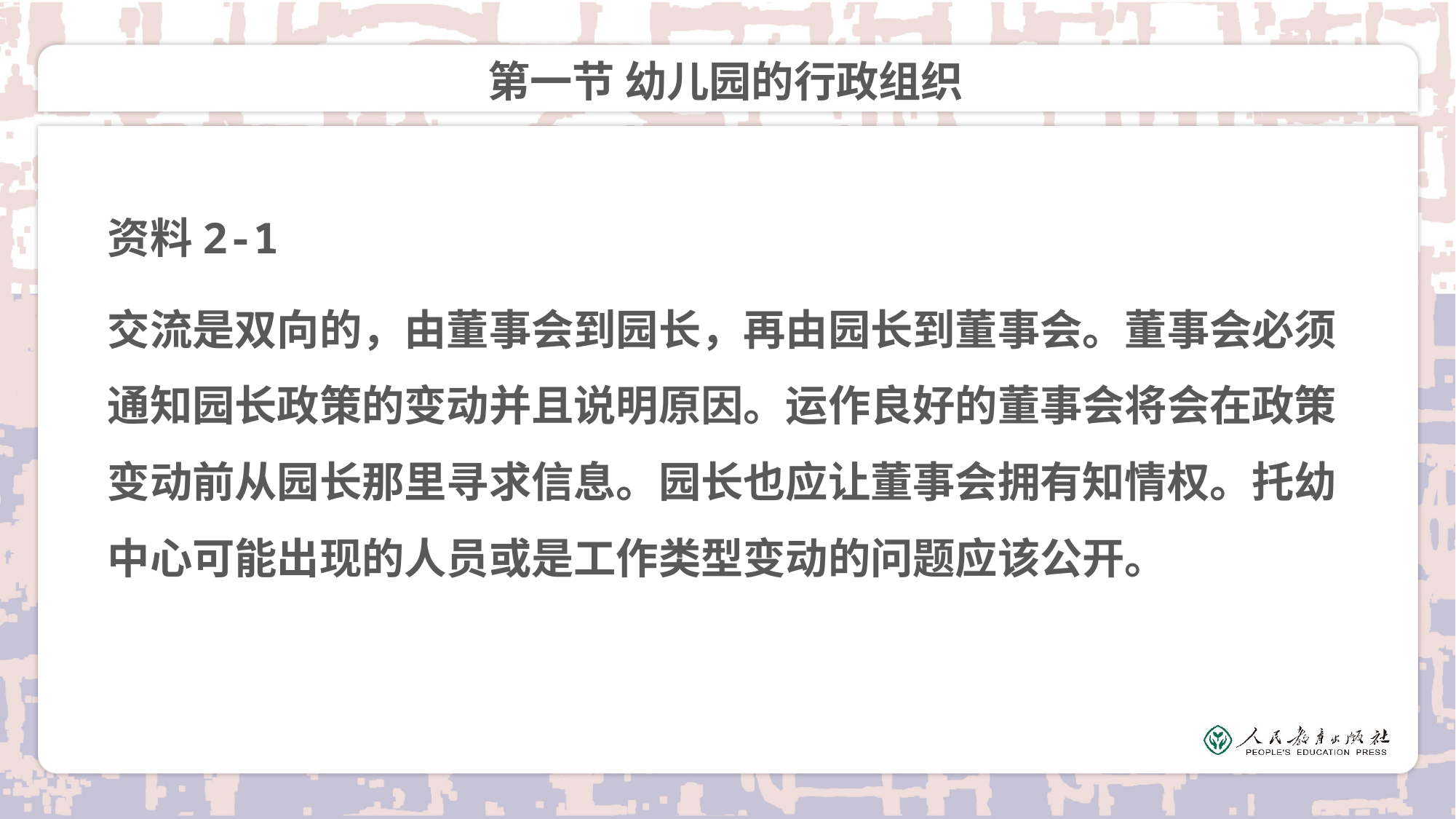

# 第一节 幼儿园的行政组织
资料2-1
交流是双向的，由董事会到园长，再由园长到董事会。董事会必须通知园长政策的变动并且说明原因。运作良好的董事会将会在政策变动前从园长那里寻求信息。园长也应让董事会拥有知情权。托幼中心可能出现的人员或是工作类型变动的问题应该公开。